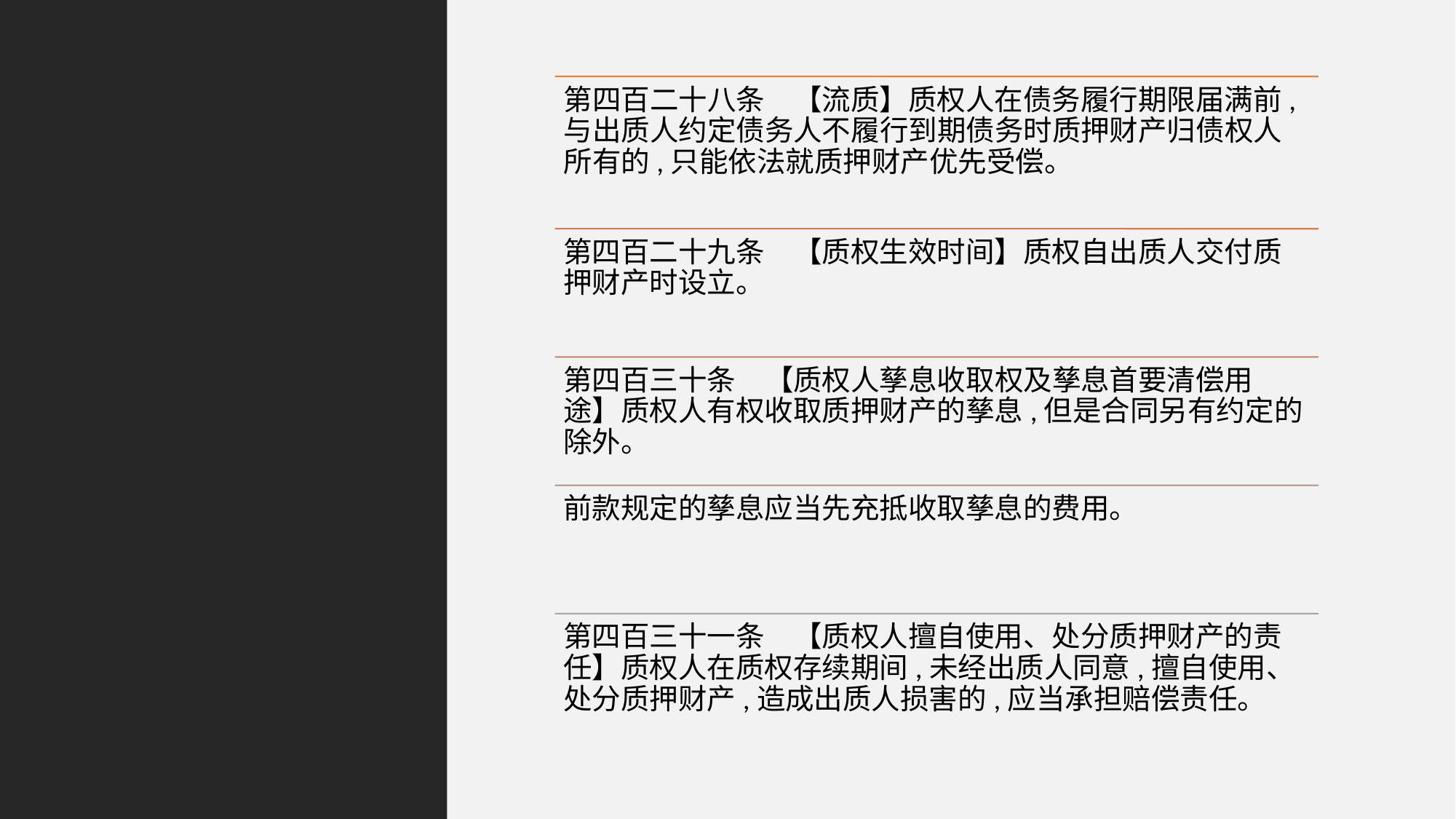

第四百二十八条　【流质】质权人在债务履行期限届满前,与出质人约定债务人不履行到期债务时质押财产归债权人所有的,只能依法就质押财产优先受偿。
第四百二十九条　【质权生效时间】质权自出质人交付质押财产时设立。
第四百三十条　【质权人孳息收取权及孳息首要清偿用途】质权人有权收取质押财产的孳息,但是合同另有约定的除外。
前款规定的孳息应当先充抵收取孳息的费用。
第四百三十一条　【质权人擅自使用、处分质押财产的责任】质权人在质权存续期间,未经出质人同意,擅自使用、处分质押财产,造成出质人损害的,应当承担赔偿责任。